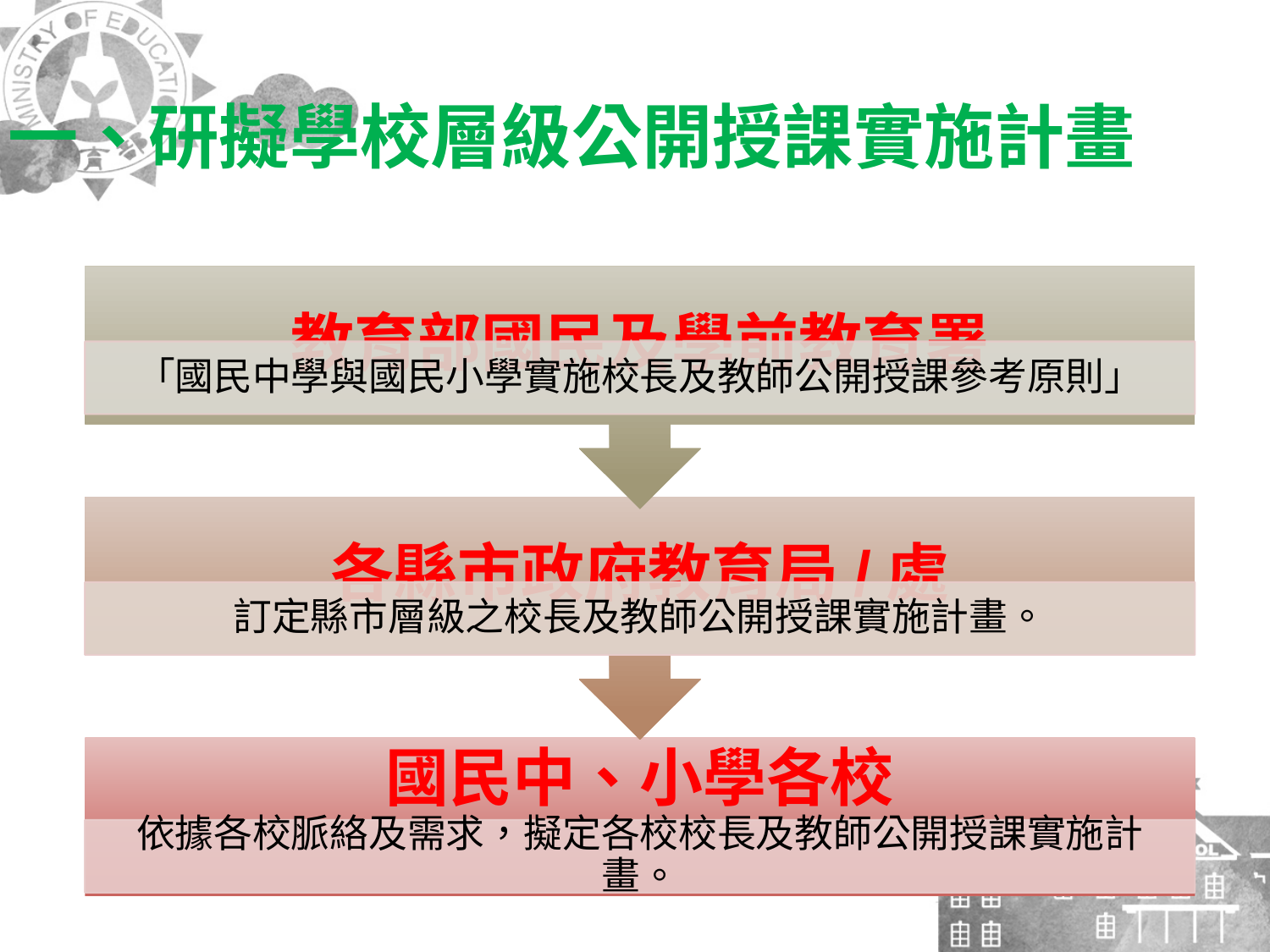

一、研擬學校層級公開授課實施計畫
國民中、小學各校
依據各校脈絡及需求，擬定各校校長及教師公開授課實施計畫。
各縣市政府教育局/處
訂定縣市層級之校長及教師公開授課實施計畫。
教育部國民及學前教育署
「國民中學與國民小學實施校長及教師公開授課參考原則」